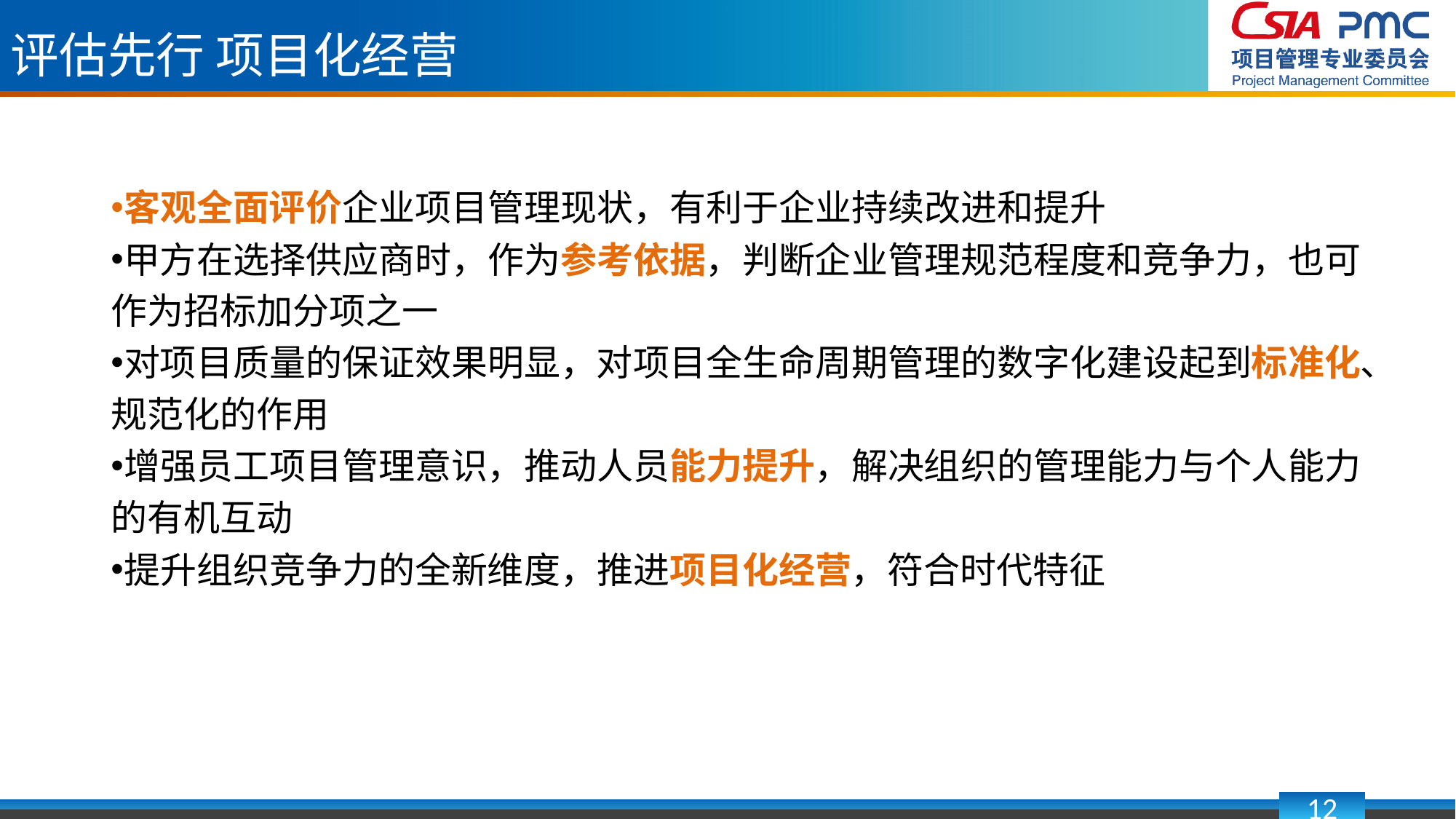

评估先行 项目化经营
客观全面评价企业项目管理现状，有利于企业持续改进和提升
甲方在选择供应商时，作为参考依据，判断企业管理规范程度和竞争力，也可作为招标加分项之一
对项目质量的保证效果明显，对项目全生命周期管理的数字化建设起到标准化、规范化的作用
增强员工项目管理意识，推动人员能力提升，解决组织的管理能力与个人能力的有机互动
提升组织竞争力的全新维度，推进项目化经营，符合时代特征